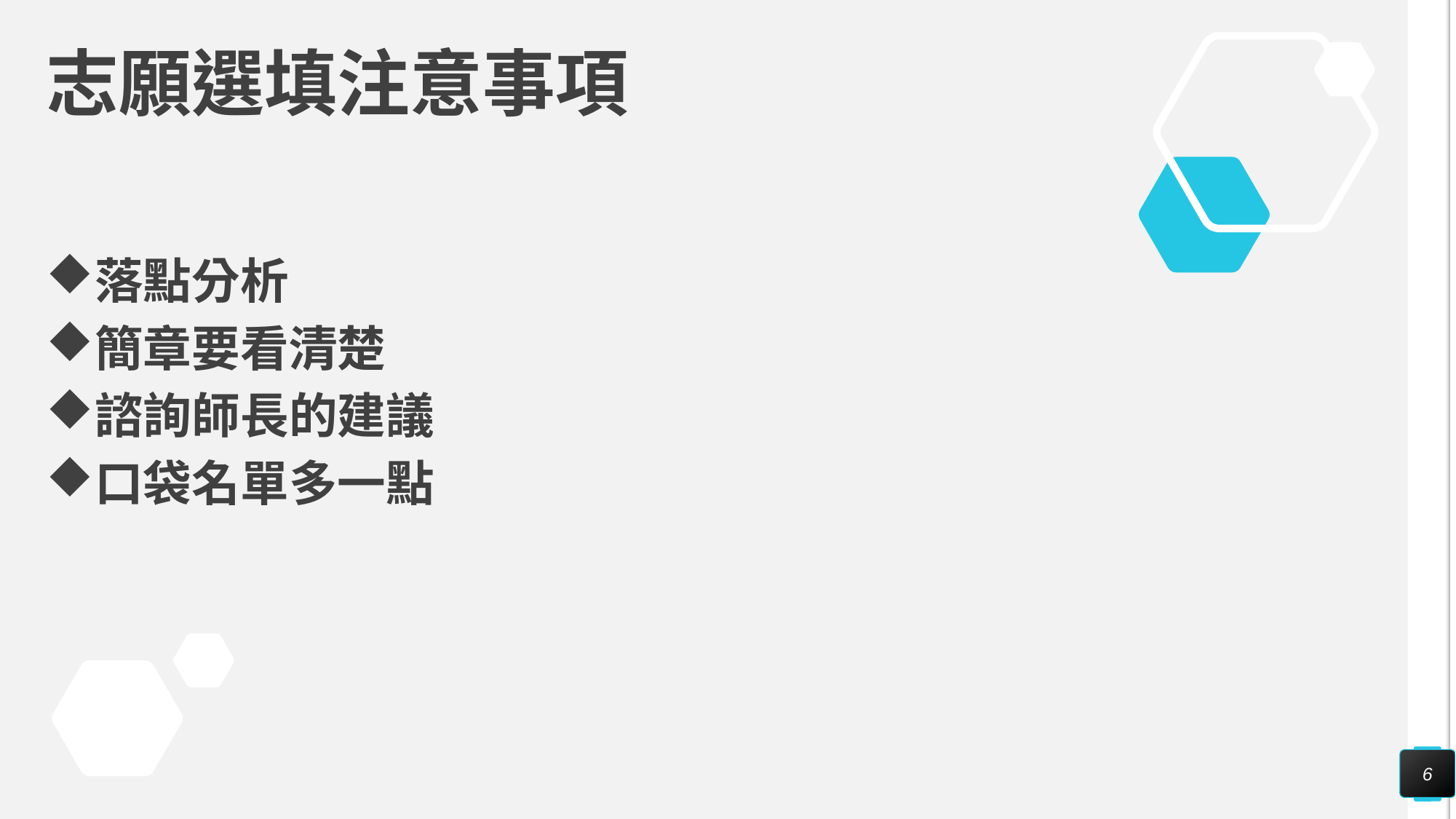

# 志願選填注意事項
落點分析
簡章要看清楚
諮詢師長的建議
口袋名單多一點

6